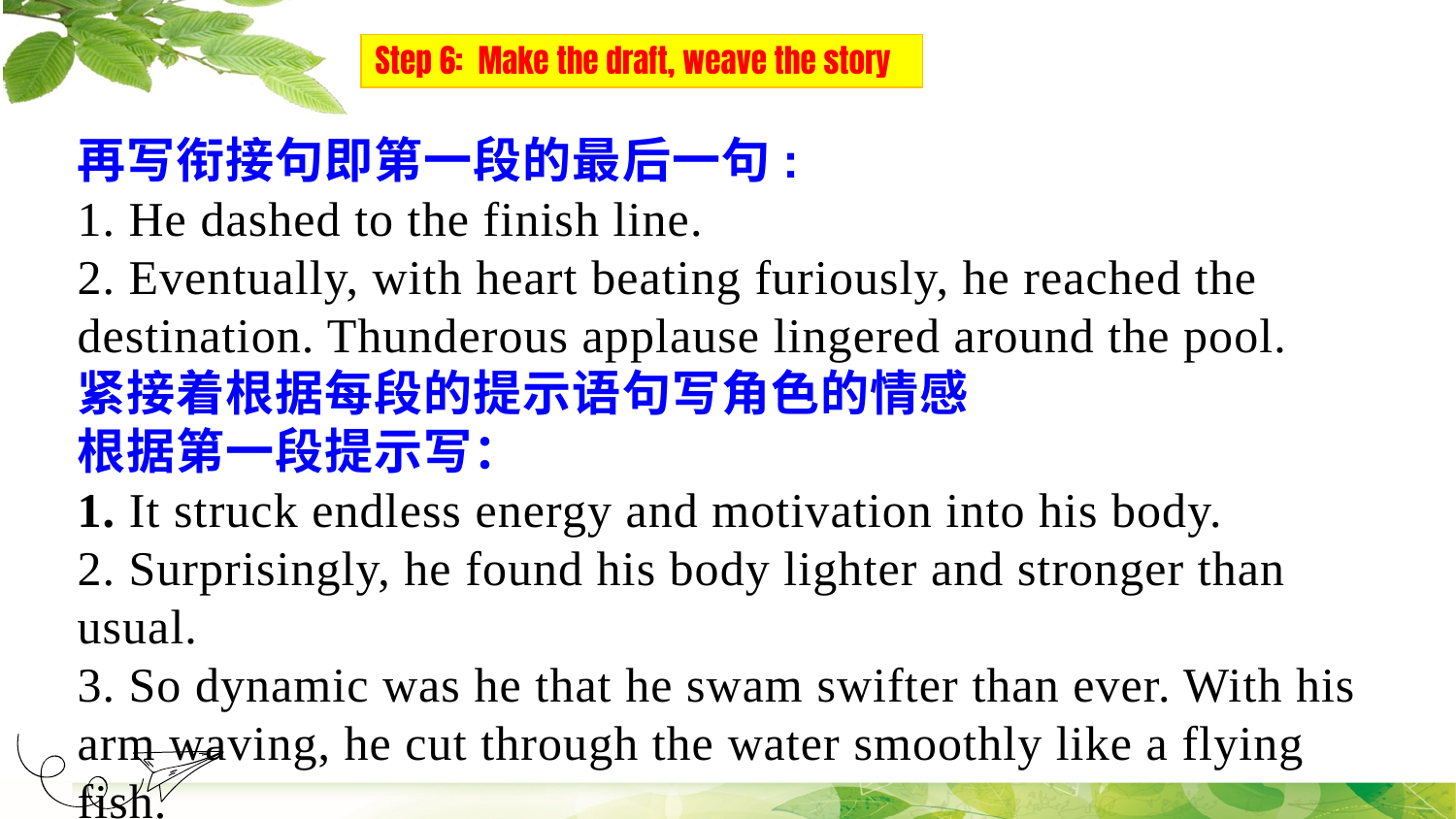

Step 6:  Make the draft, weave the story
再写衔接句即第一段的最后一句:
1. He dashed to the finish line.
2. Eventually, with heart beating furiously, he reached the destination. Thunderous applause lingered around the pool.
紧接着根据每段的提示语句写角色的情感
根据第一段提示写：
1. It struck endless energy and motivation into his body.
2. Surprisingly, he found his body lighter and stronger than usual.
3. So dynamic was he that he swam swifter than ever. With his arm waving, he cut through the water smoothly like a flying fish.